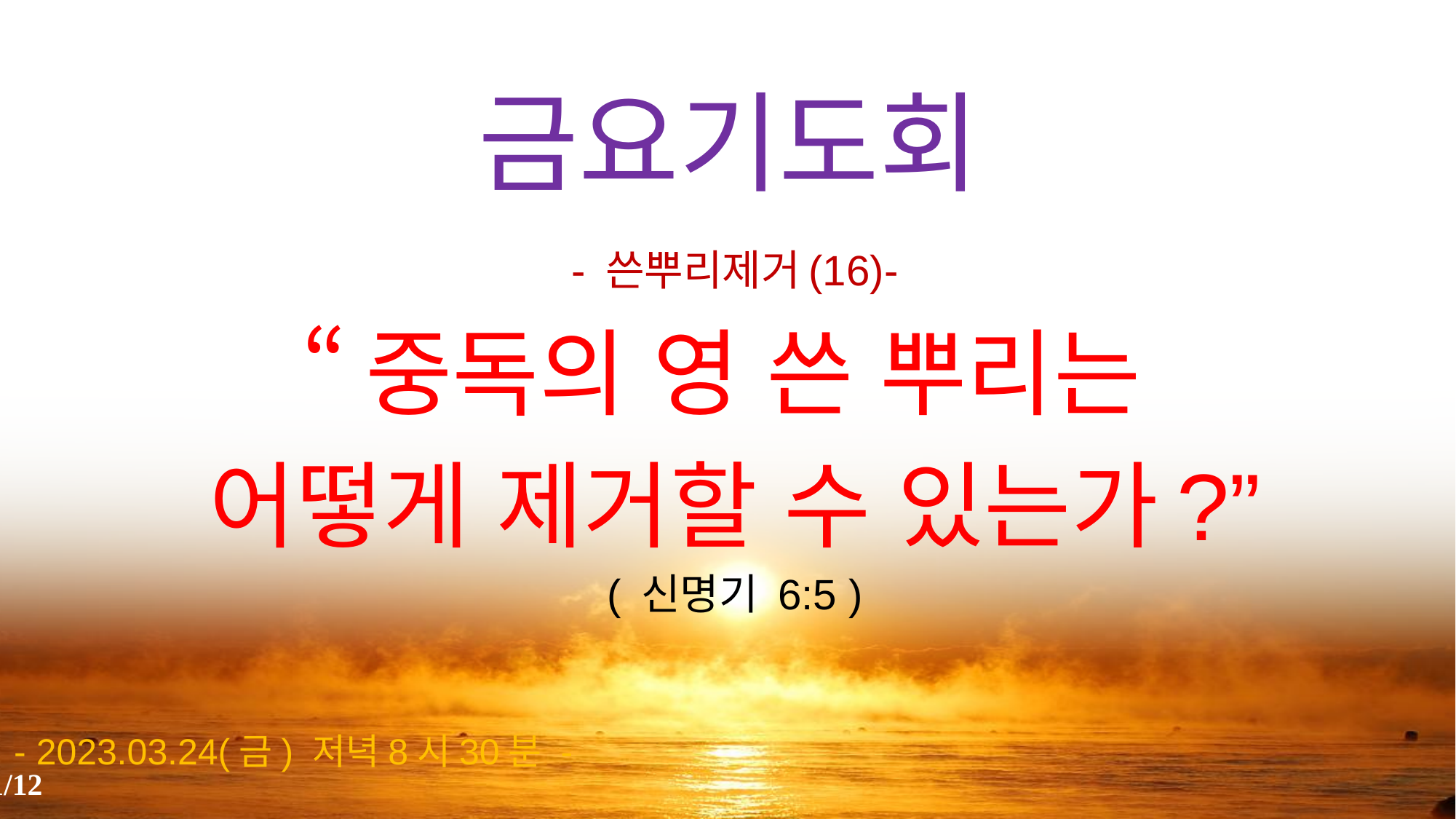

# 금요기도회
- 쓴뿌리제거(16)-
“중독의 영 쓴 뿌리는
어떻게 제거할 수 있는가?”
( 신명기 6:5 )
- 2023.03.24(금) 저녁8시30분 -